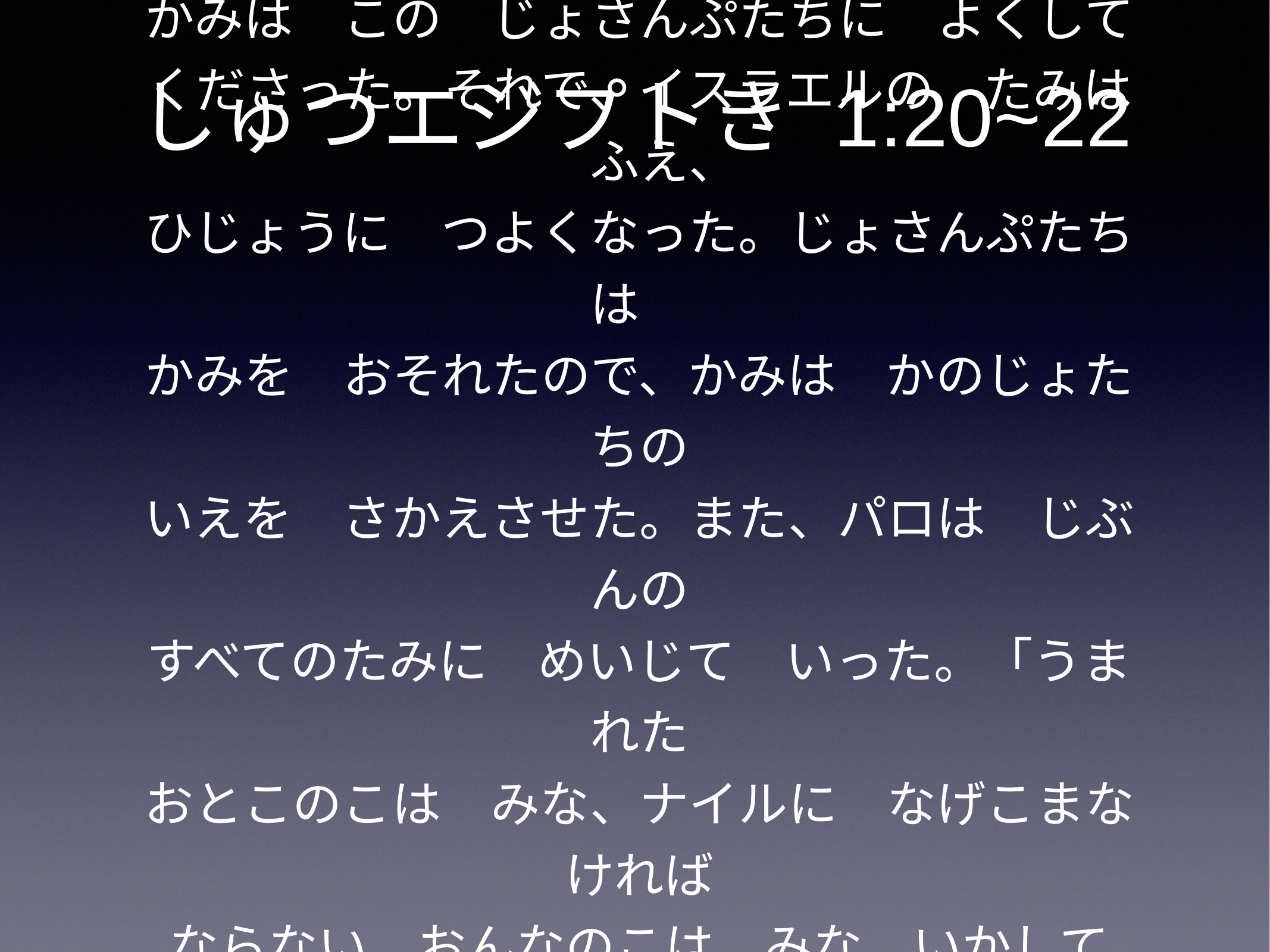

しゅつエジプトき 1:20~22
# かみは　この　じょさんぷたちに　よくして くださった。それで、イスラエルの　たみは　ふえ、 ひじょうに　つよくなった。じょさんぷたちは　 かみを　おそれたので、かみは　かのじょたちの いえを　さかえさせた。また、パロは　じぶんの すべてのたみに　めいじて　いった。「うまれた おとこのこは　みな、ナイルに　なげこまなければ ならない。おんなのこは　みな、いかして おかなければならない。」